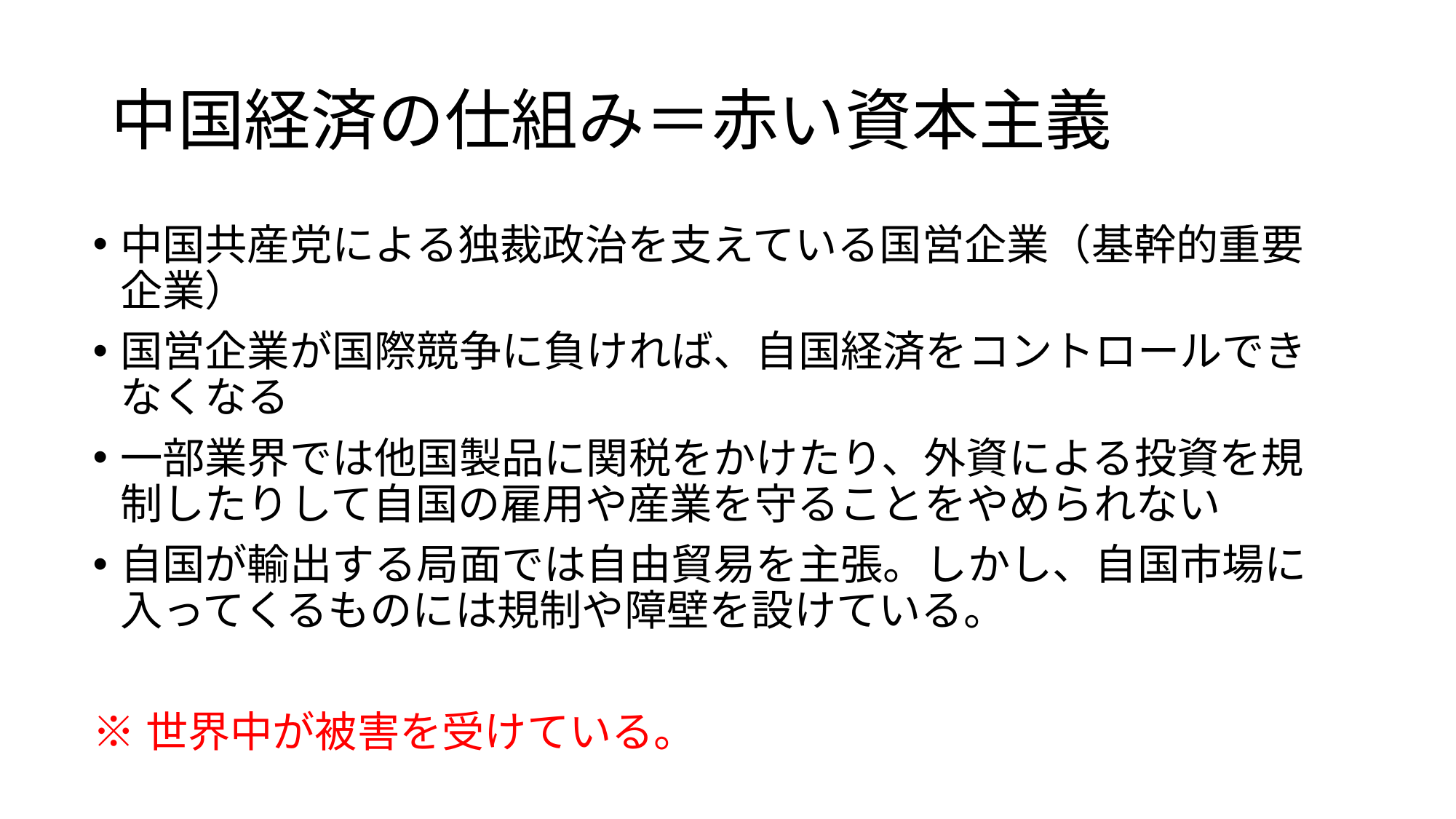

# 中国経済の仕組み＝赤い資本主義
中国共産党による独裁政治を支えている国営企業（基幹的重要企業）
国営企業が国際競争に負ければ、自国経済をコントロールできなくなる
一部業界では他国製品に関税をかけたり、外資による投資を規制したりして自国の雇用や産業を守ることをやめられない
自国が輸出する局面では自由貿易を主張。しかし、自国市場に入ってくるものには規制や障壁を設けている。

※世界中が被害を受けている。